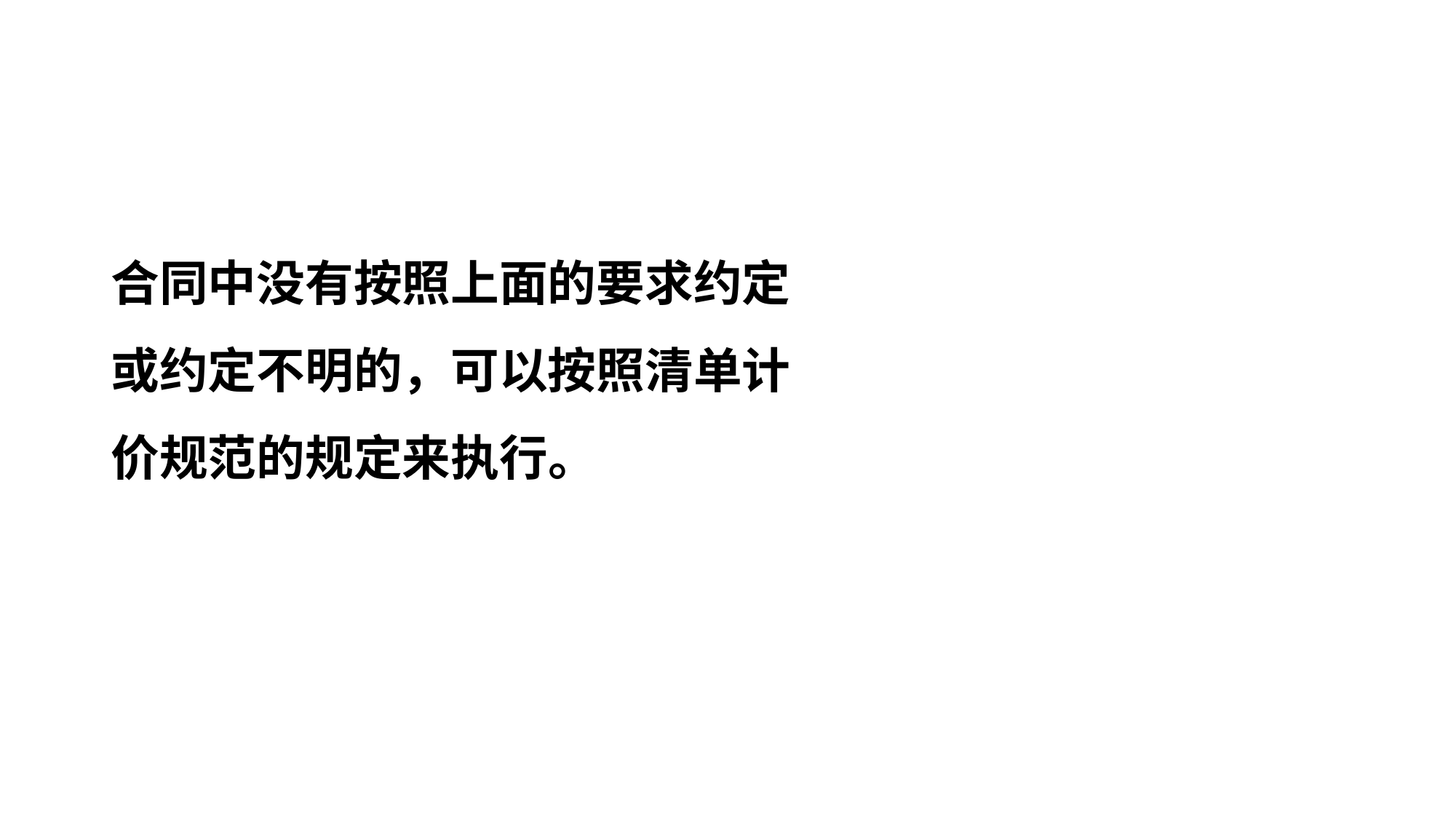

#
合同中没有按照上面的要求约定或约定不明的，可以按照清单计价规范的规定来执行。